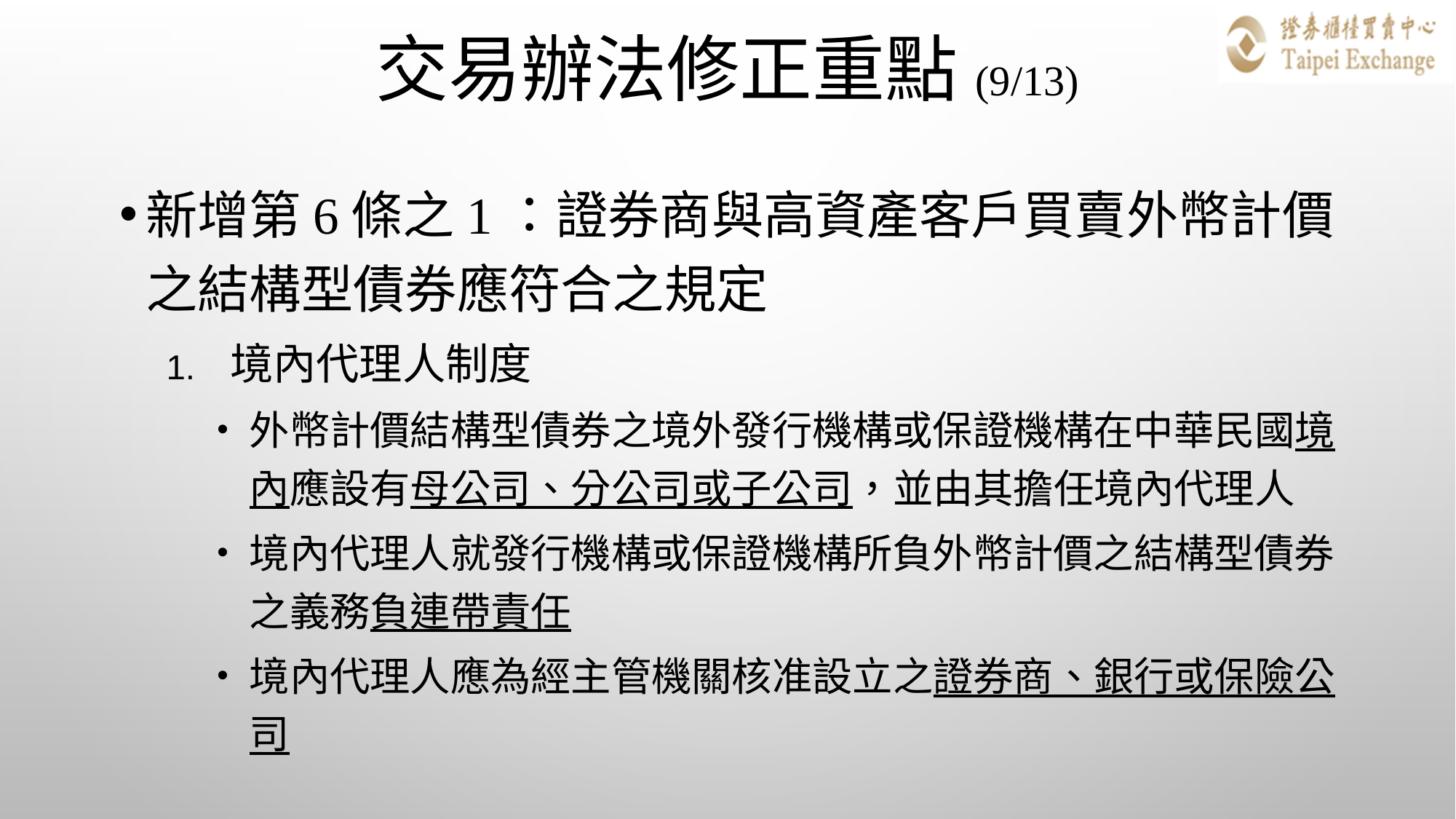

# 交易辦法修正重點(9/13)
新增第6條之1：證券商與高資產客戶買賣外幣計價之結構型債券應符合之規定
境內代理人制度
外幣計價結構型債券之境外發行機構或保證機構在中華民國境內應設有母公司、分公司或子公司，並由其擔任境內代理人
境內代理人就發行機構或保證機構所負外幣計價之結構型債券之義務負連帶責任
境內代理人應為經主管機關核准設立之證券商、銀行或保險公司